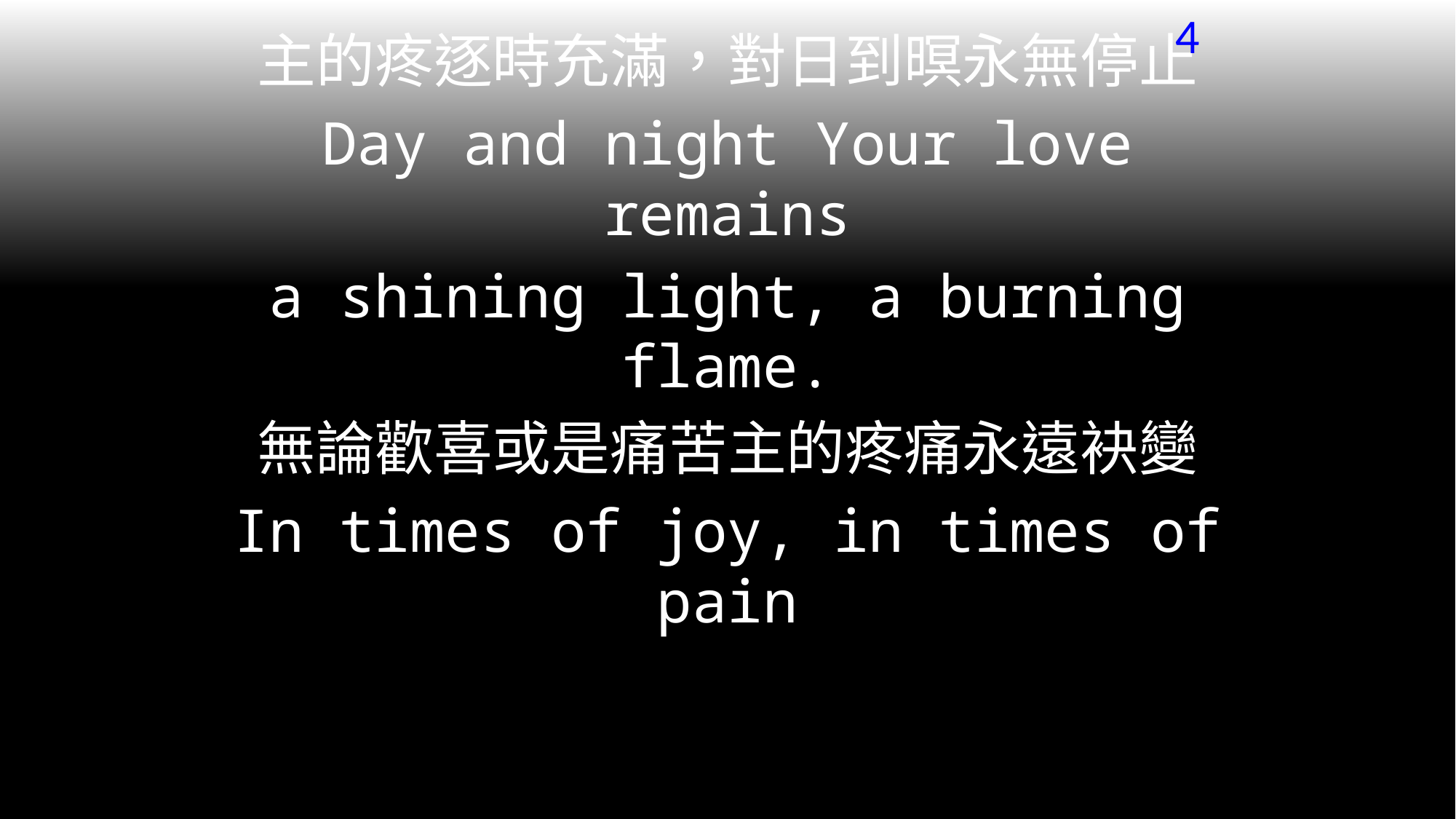

4
主的疼逐時充滿，對日到暝永無停止
Day and night Your love remains
a shining light, a burning flame.
無論歡喜或是痛苦主的疼痛永遠袂變
In times of joy, in times of pain